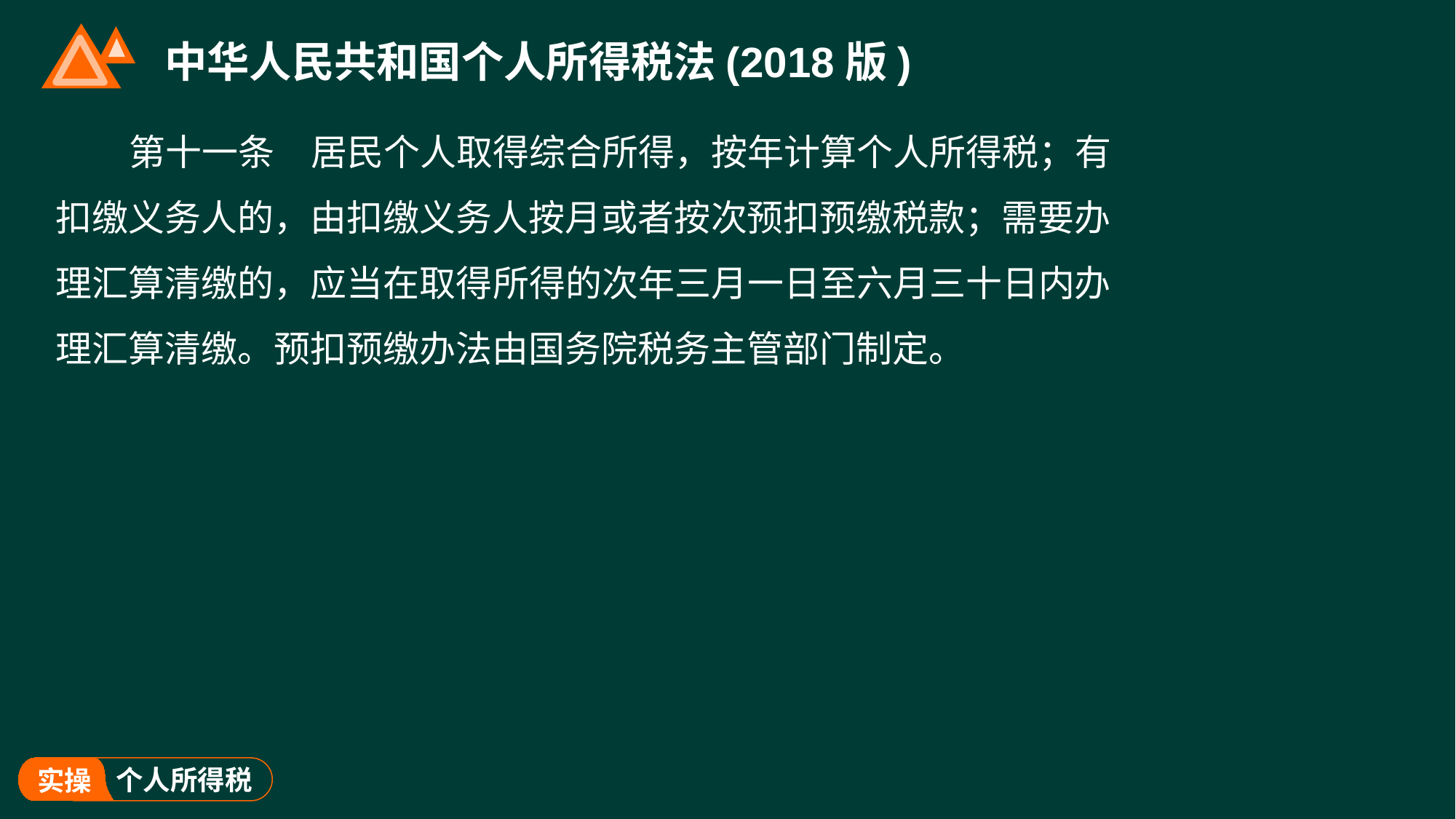

# 中华人民共和国个人所得税法(2018版)
第十一条　居民个人取得综合所得，按年计算个人所得税；有扣缴义务人的，由扣缴义务人按月或者按次预扣预缴税款；需要办理汇算清缴的，应当在取得所得的次年三月一日至六月三十日内办理汇算清缴。预扣预缴办法由国务院税务主管部门制定。